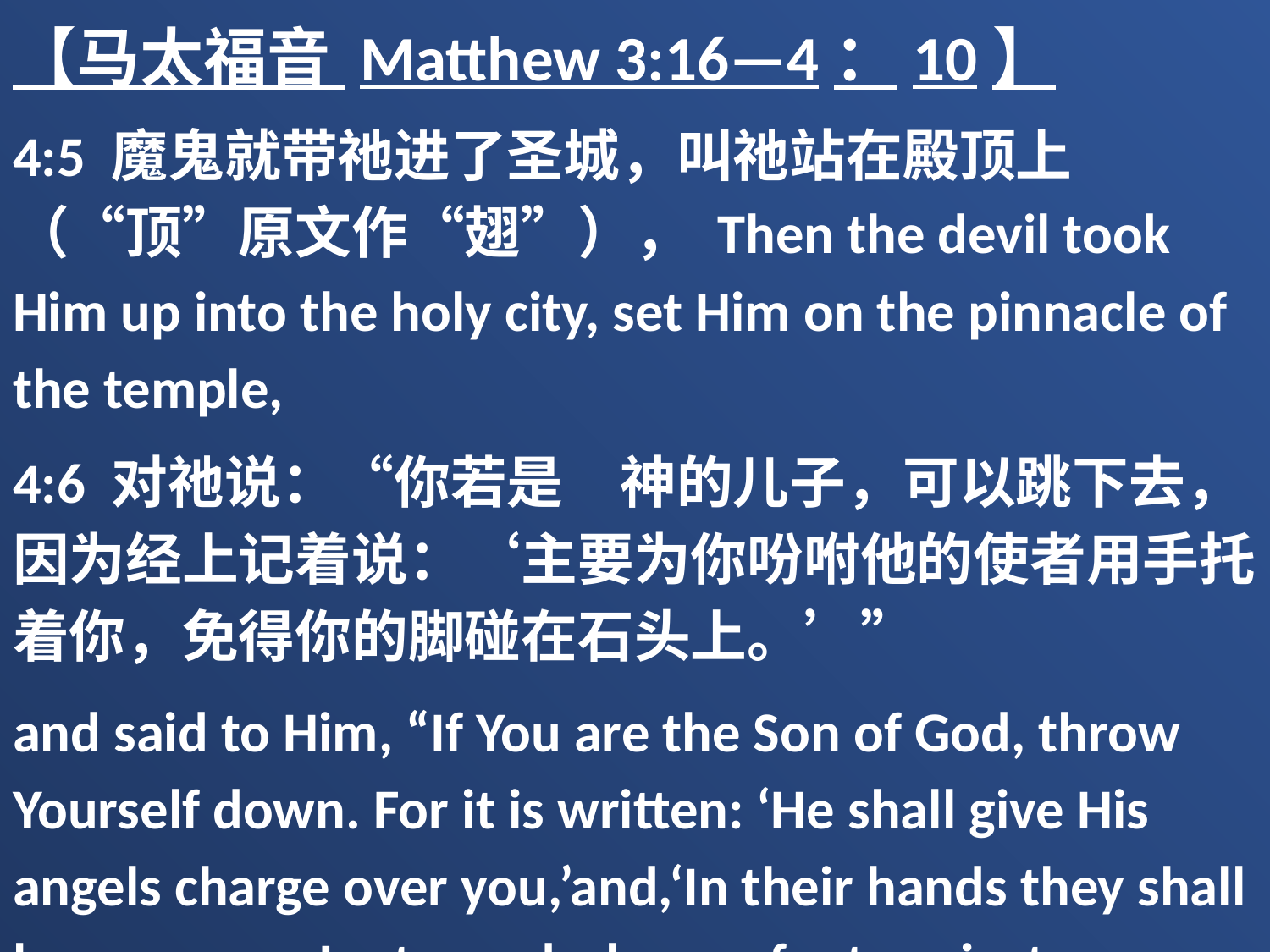

【马太福音 Matthew 3:16—4：10】
4:5 魔鬼就带祂进了圣城，叫祂站在殿顶上（“顶”原文作“翅”）， Then the devil took Him up into the holy city, set Him on the pinnacle of the temple,
4:6 对祂说：“你若是　神的儿子，可以跳下去，因为经上记着说：‘主要为你吩咐他的使者用手托着你，免得你的脚碰在石头上。’”
and said to Him, “If You are the Son of God, throw Yourself down. For it is written: ‘He shall give His angels charge over you,’and,‘In their hands they shall bear you up, Lest you dash your foot against a stone.’”